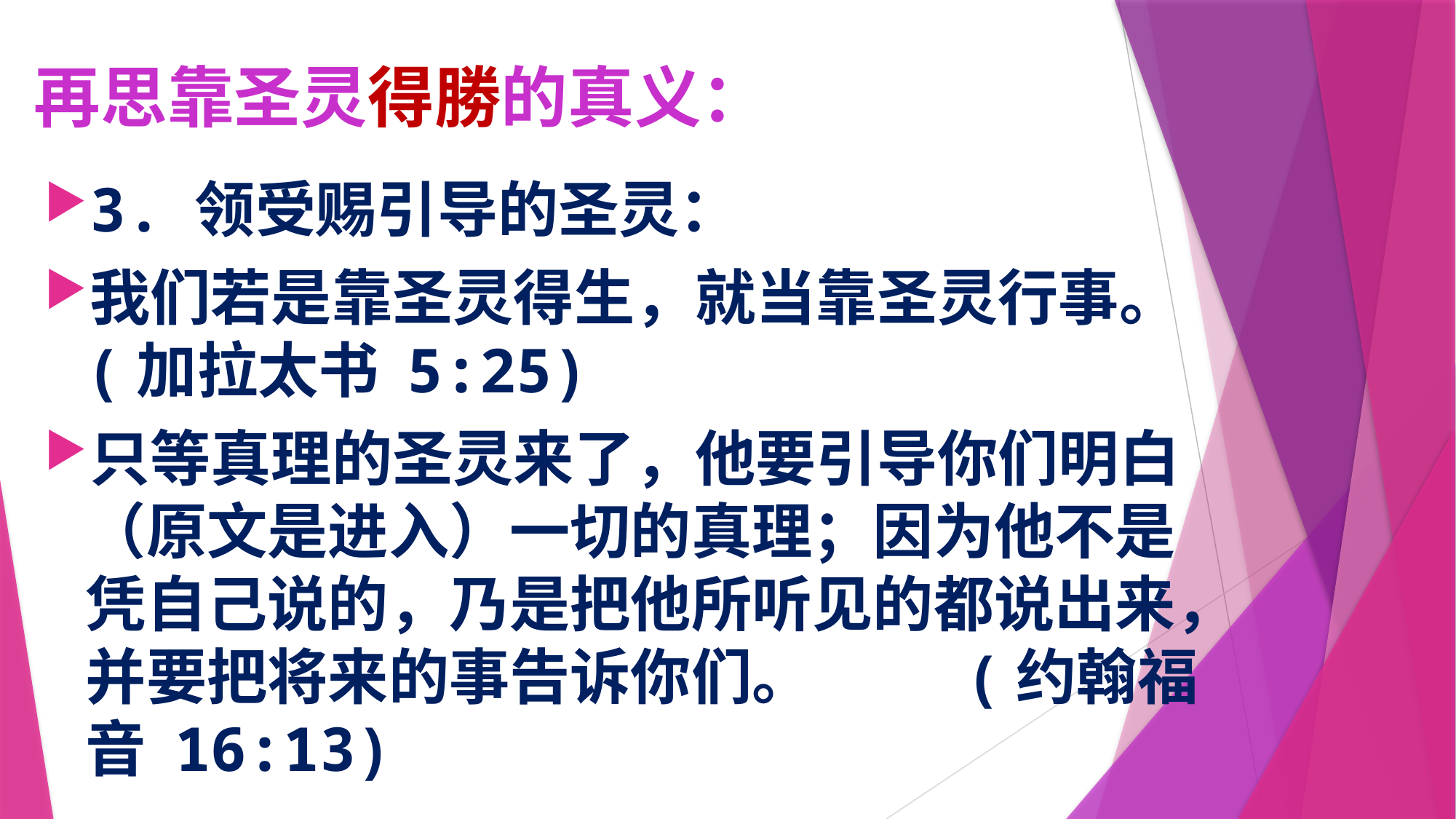

# 再思靠圣灵得勝的真义：
3.	领受赐引导的圣灵：
我们若是靠圣灵得生，就当靠圣灵行事。 (加拉太书 5:25)
只等真理的圣灵来了，他要引导你们明白（原文是进入）一切的真理；因为他不是凭自己说的，乃是把他所听见的都说出来，并要把将来的事告诉你们。          (约翰福音 16:13)